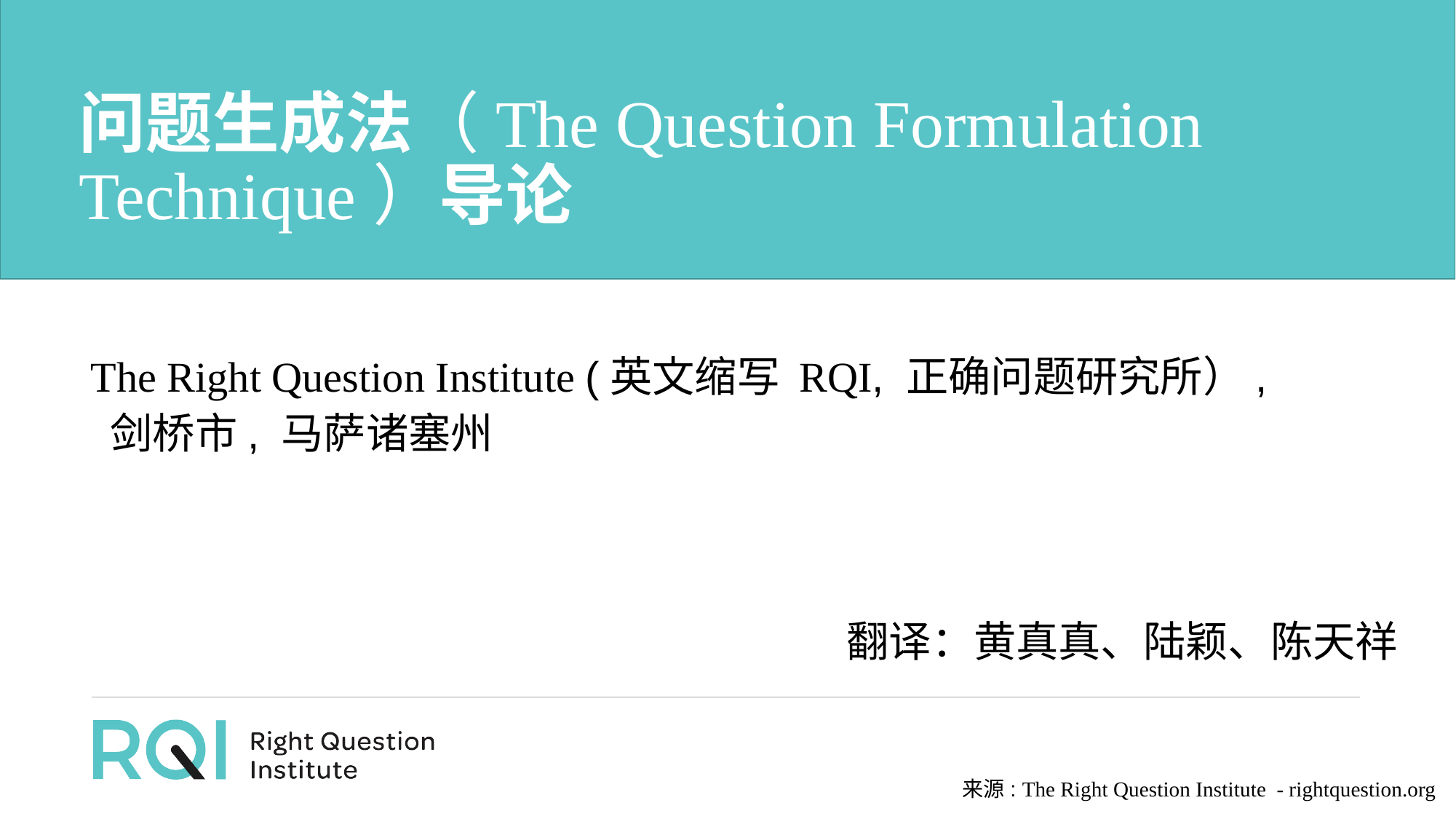

# 问题生成法（The Question Formulation Technique）导论
The Right Question Institute (英文缩写 RQI, 正确问题研究所）,
 剑桥市, 马萨诸塞州

翻译：黄真真、陆颖、陈天祥